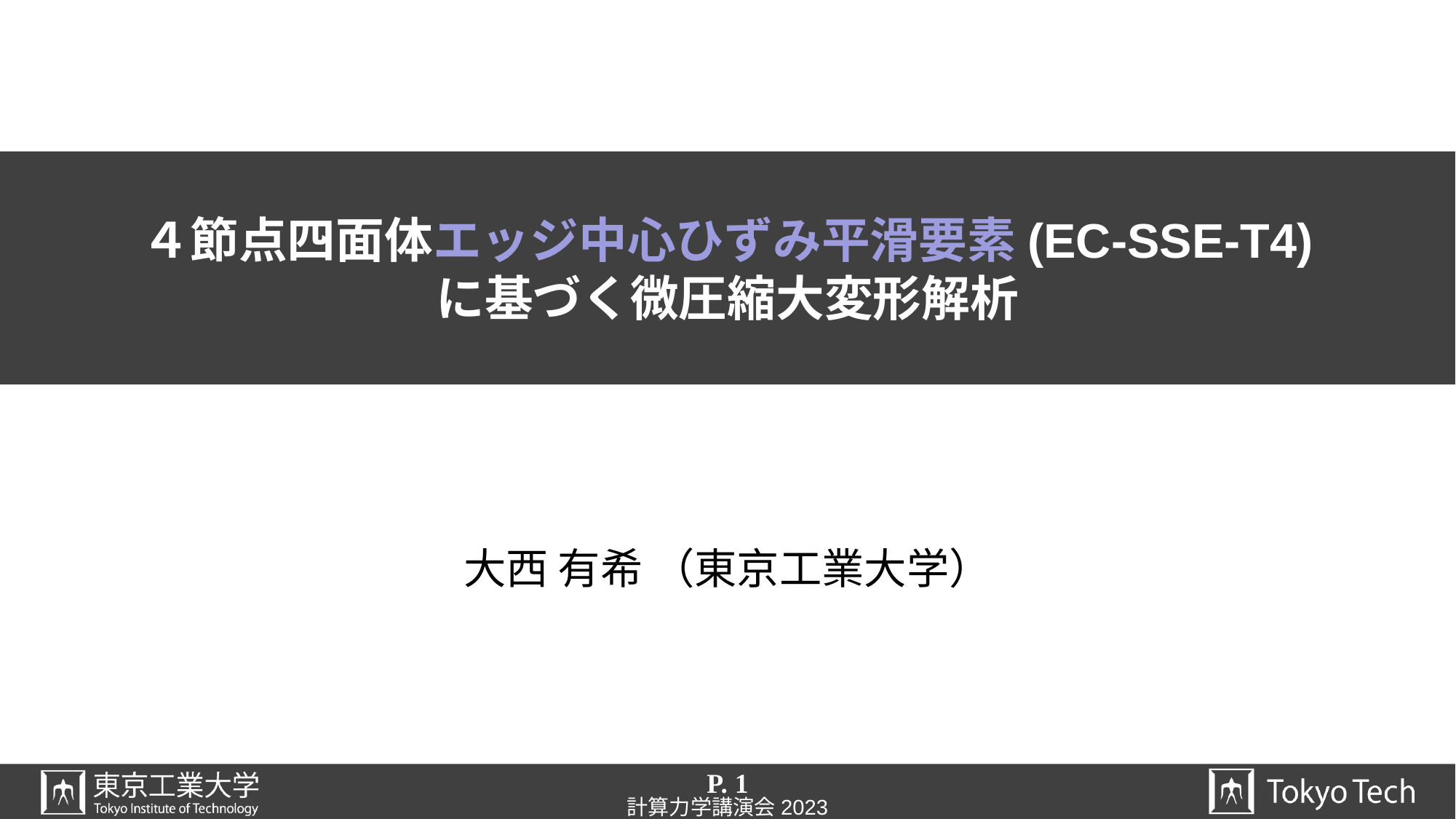

# ４節点四面体エッジ中心ひずみ平滑要素(EC-SSE-T4) に基づく微圧縮大変形解析
大西 有希 （東京工業大学）
P. 1